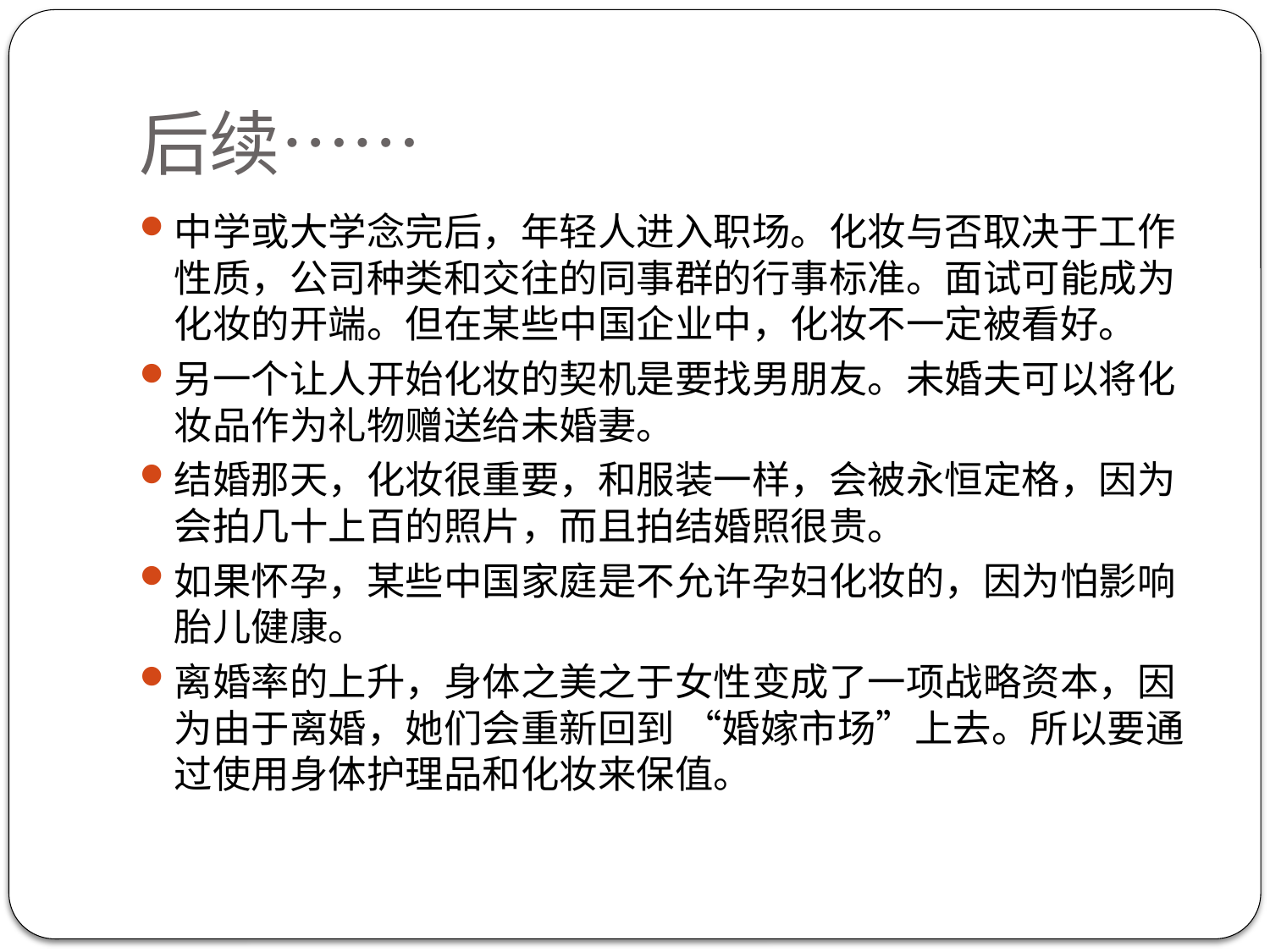

# 后续……
中学或大学念完后，年轻人进入职场。化妆与否取决于工作性质，公司种类和交往的同事群的行事标准。面试可能成为化妆的开端。但在某些中国企业中，化妆不一定被看好。
另一个让人开始化妆的契机是要找男朋友。未婚夫可以将化妆品作为礼物赠送给未婚妻。
结婚那天，化妆很重要，和服装一样，会被永恒定格，因为会拍几十上百的照片，而且拍结婚照很贵。
如果怀孕，某些中国家庭是不允许孕妇化妆的，因为怕影响胎儿健康。
离婚率的上升，身体之美之于女性变成了一项战略资本，因为由于离婚，她们会重新回到 “婚嫁市场”上去。所以要通过使用身体护理品和化妆来保值。